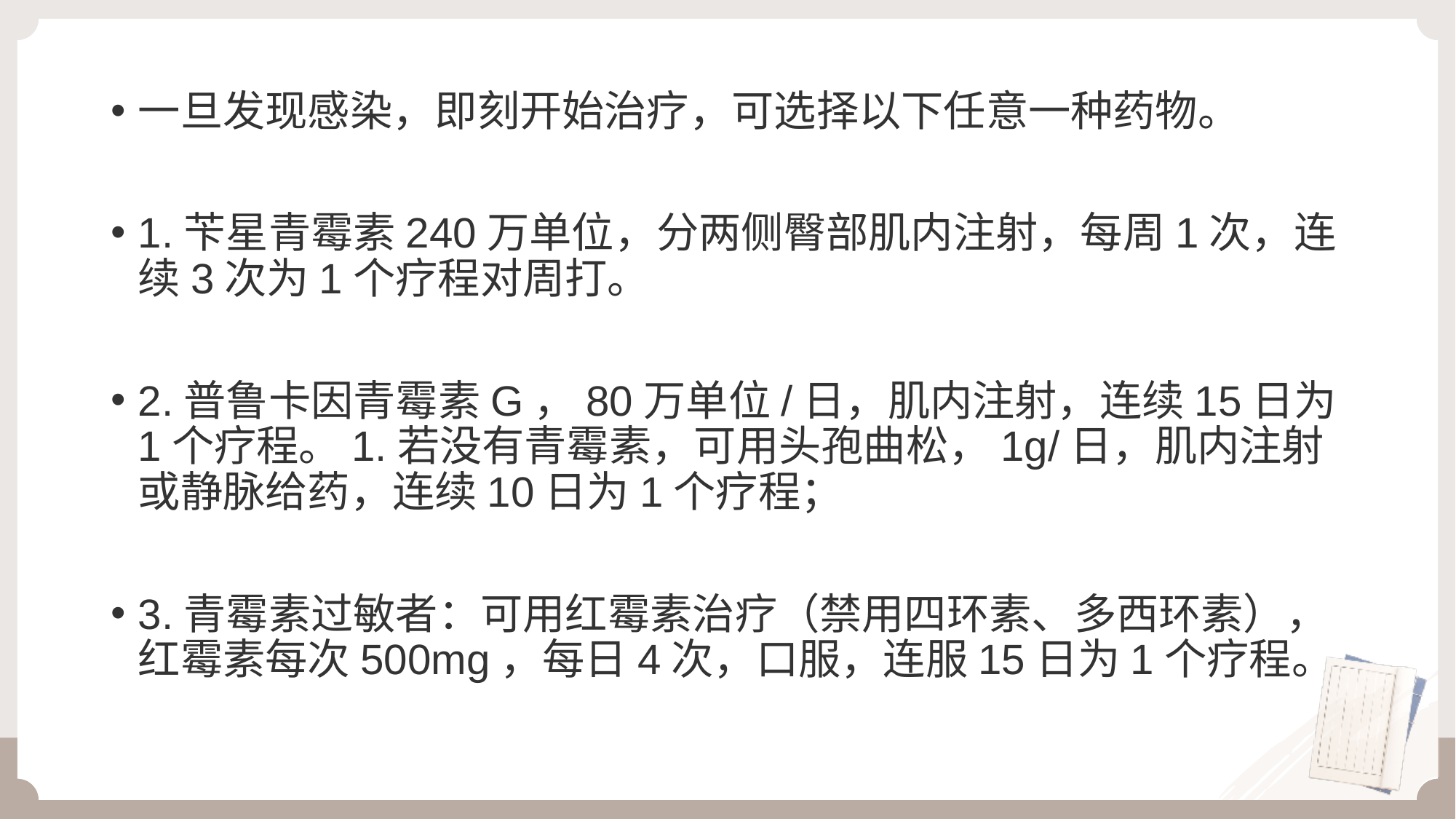

一旦发现感染，即刻开始治疗，可选择以下任意一种药物。

1.苄星青霉素240万单位，分两侧臀部肌内注射，每周1次，连续3次为1个疗程对周打。

2.普鲁卡因青霉素G，80万单位/日，肌内注射，连续15日为1个疗程。1.若没有青霉素，可用头孢曲松，1g/日，肌内注射或静脉给药，连续10日为1个疗程；

3.青霉素过敏者：可用红霉素治疗（禁用四环素、多西环素），红霉素每次500mg，每日4次，口服，连服15日为1个疗程。